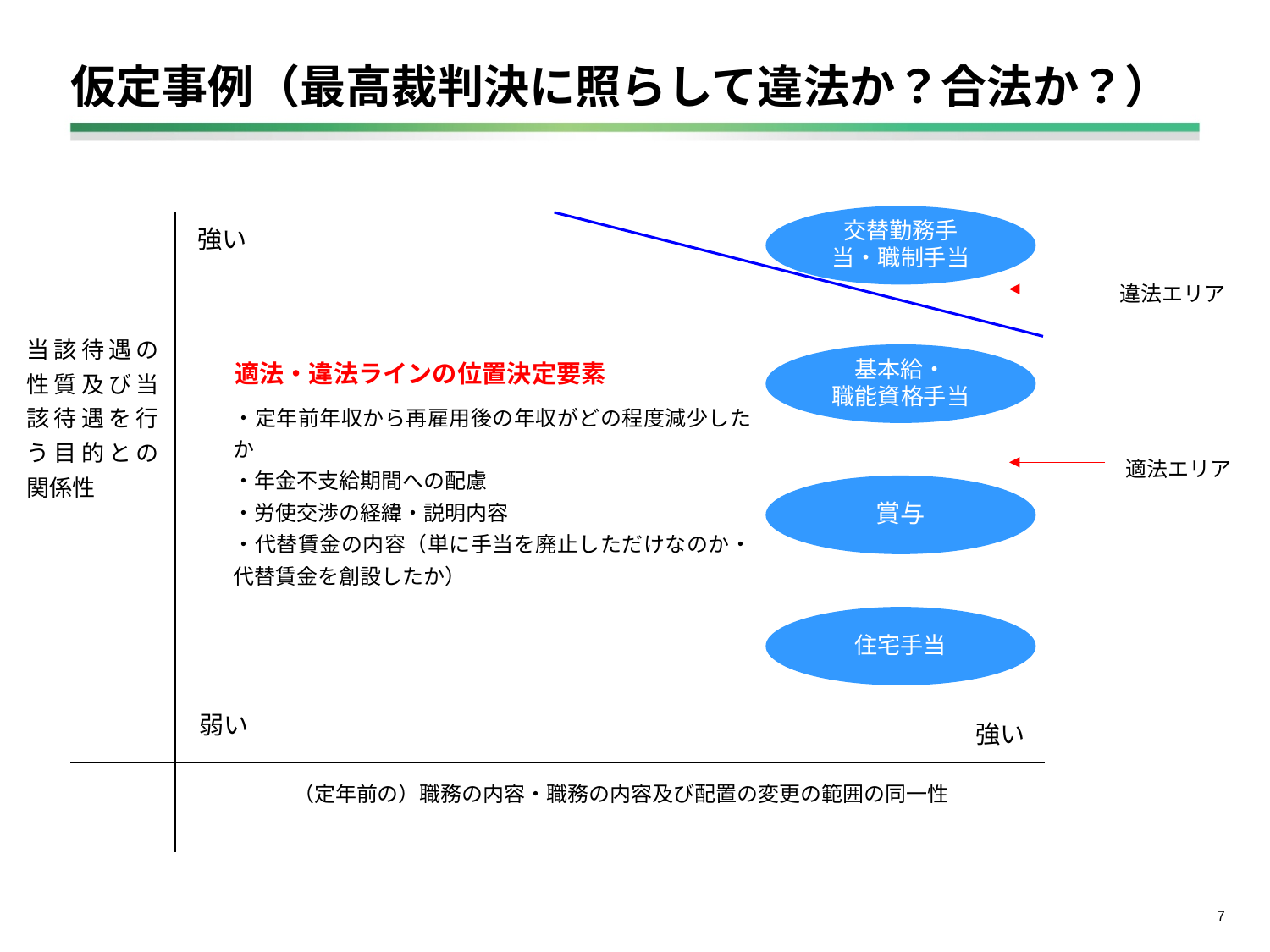

# 仮定事例（最高裁判決に照らして違法か？合法か？）
交替勤務手当・職制手当
強い
違法エリア
当該待遇の性質及び当該待遇を行う目的との関係性
基本給・
職能資格手当
適法・違法ラインの位置決定要素
・定年前年収から再雇用後の年収がどの程度減少したか
・年金不支給期間への配慮
・労使交渉の経緯・説明内容
・代替賃金の内容（単に手当を廃止しただけなのか・代替賃金を創設したか）
適法エリア
賞与
住宅手当
弱い
強い
（定年前の）職務の内容・職務の内容及び配置の変更の範囲の同一性
7